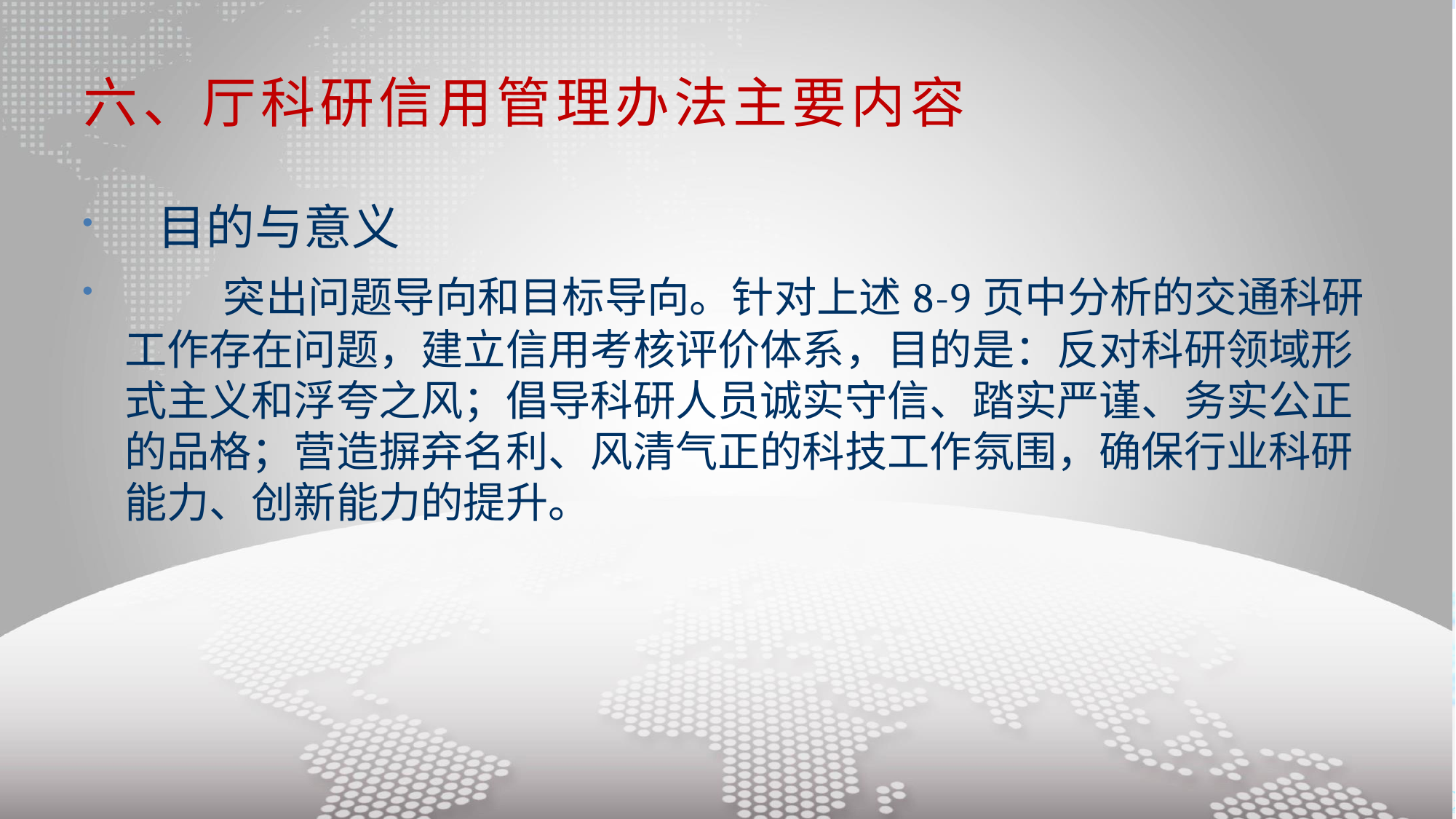

# 六、厅科研信用管理办法主要内容
  目的与意义
        突出问题导向和目标导向。针对上述8-9页中分析的交通科研工作存在问题，建立信用考核评价体系，目的是：反对科研领域形式主义和浮夸之风；倡导科研人员诚实守信、踏实严谨、务实公正的品格；营造摒弃名利、风清气正的科技工作氛围，确保行业科研能力、创新能力的提升。